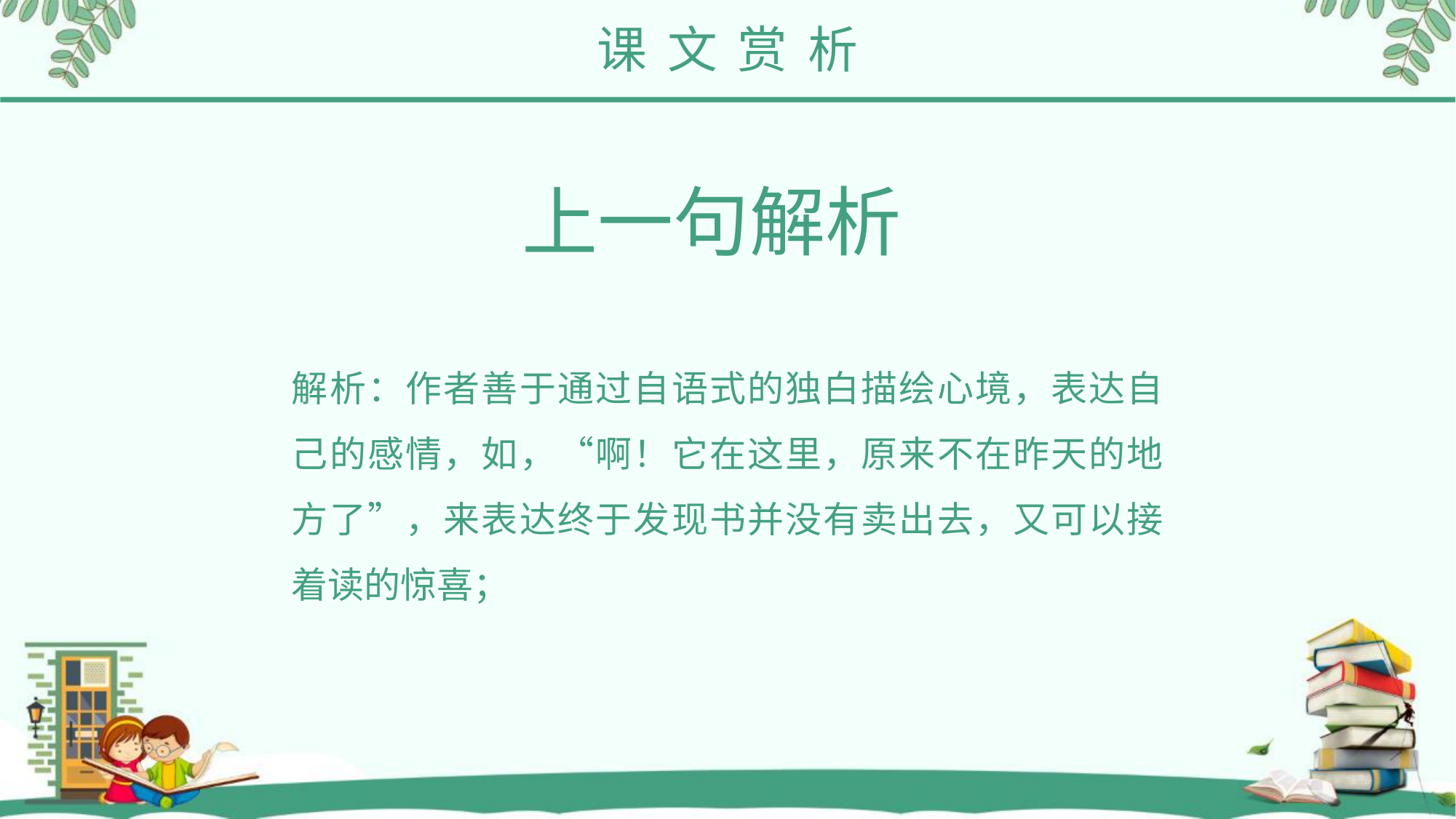

课 文 赏 析

上一句解析
解析：作者善于通过自语式的独白描绘心境，表达自己的感情，如，“啊！它在这里，原来不在昨天的地方了”，来表达终于发现书并没有卖出去，又可以接着读的惊喜；